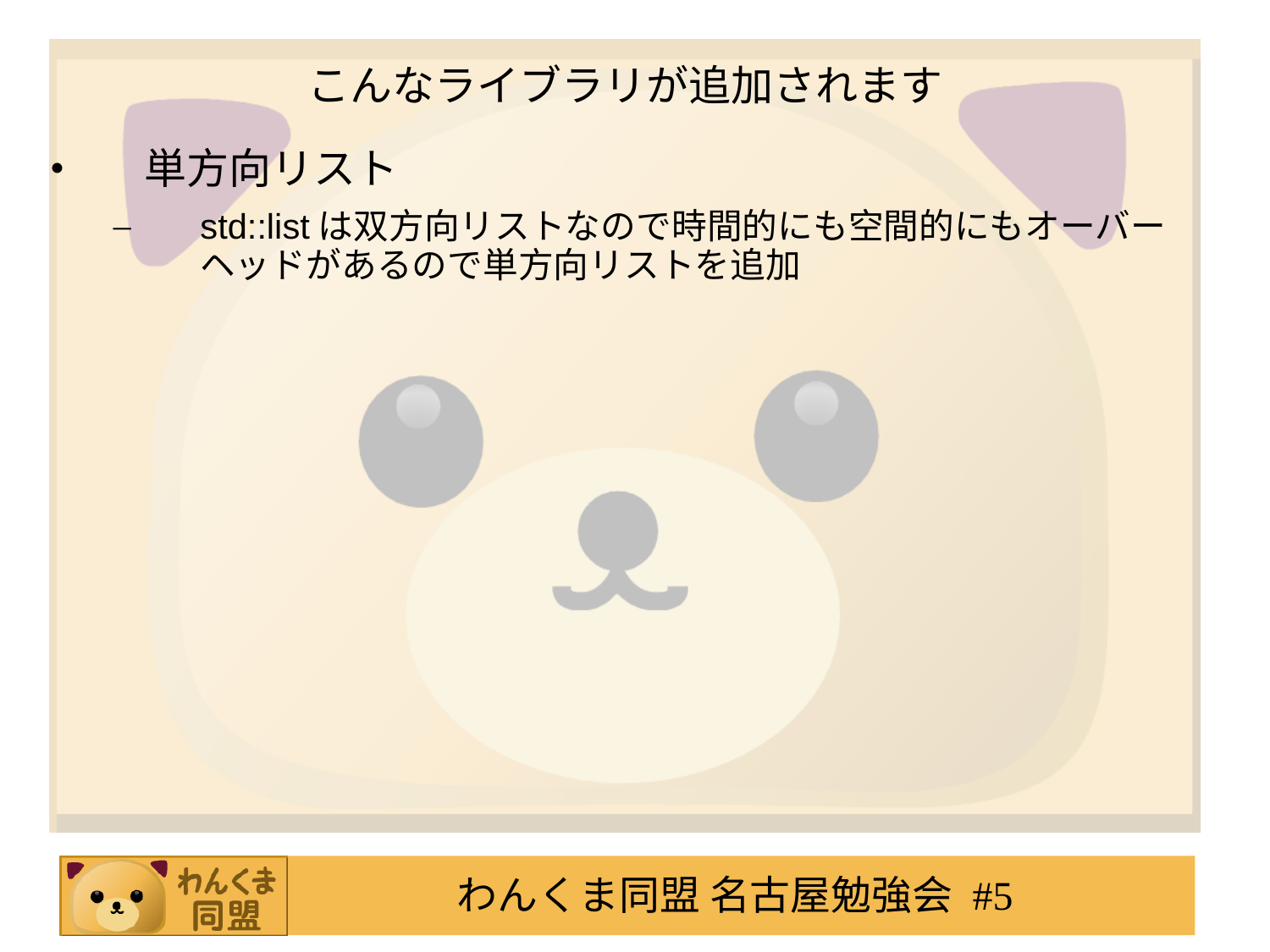

# こんなライブラリが追加されます
単方向リスト
std::listは双方向リストなので時間的にも空間的にもオーバーヘッドがあるので単方向リストを追加